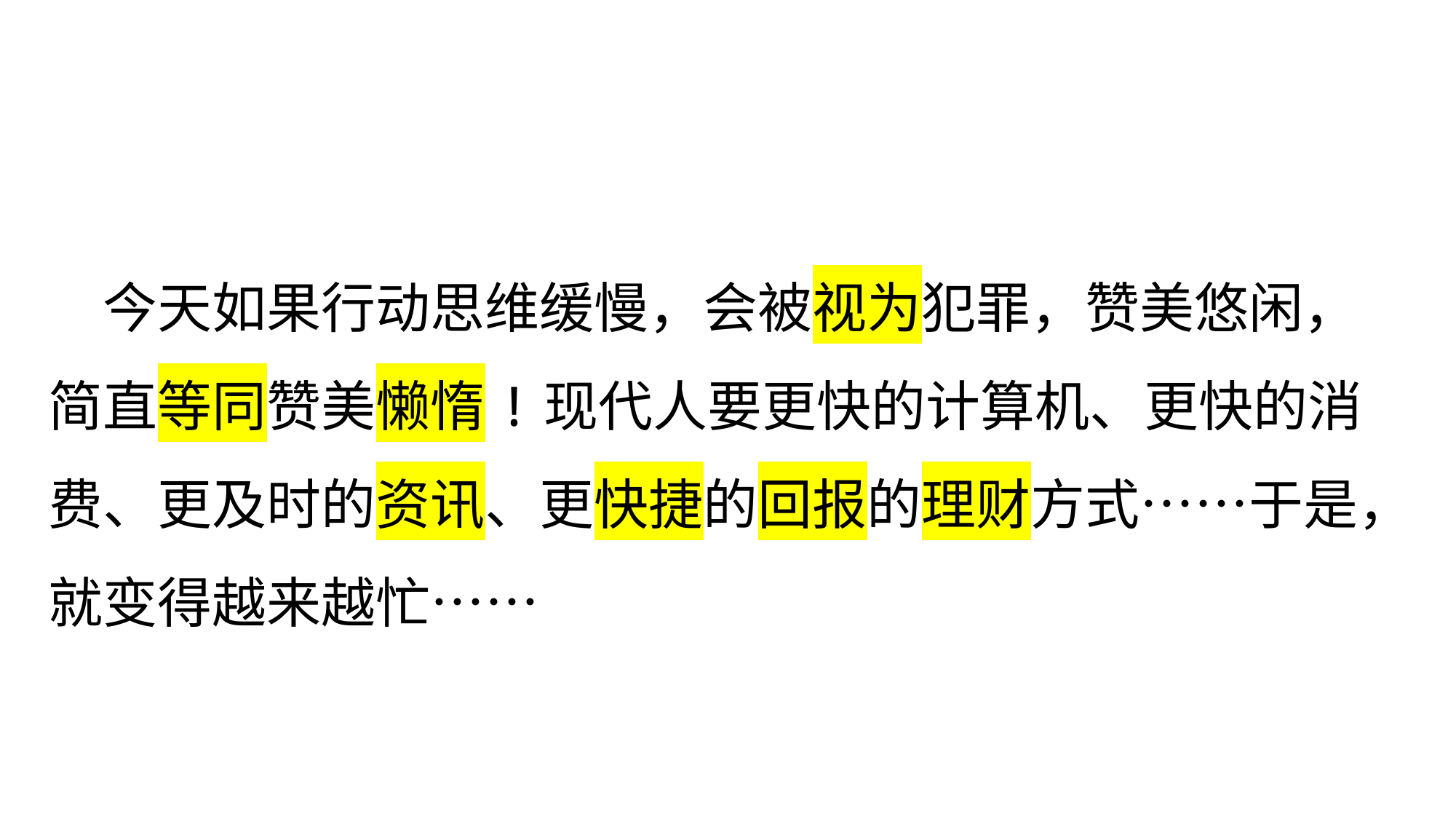

今天如果行动思维缓慢，会被视为犯罪，赞美悠闲，简直等同赞美懒惰!现代人要更快的计算机、更快的消费、更及时的资讯、更快捷的回报的理财方式……于是，就变得越来越忙……